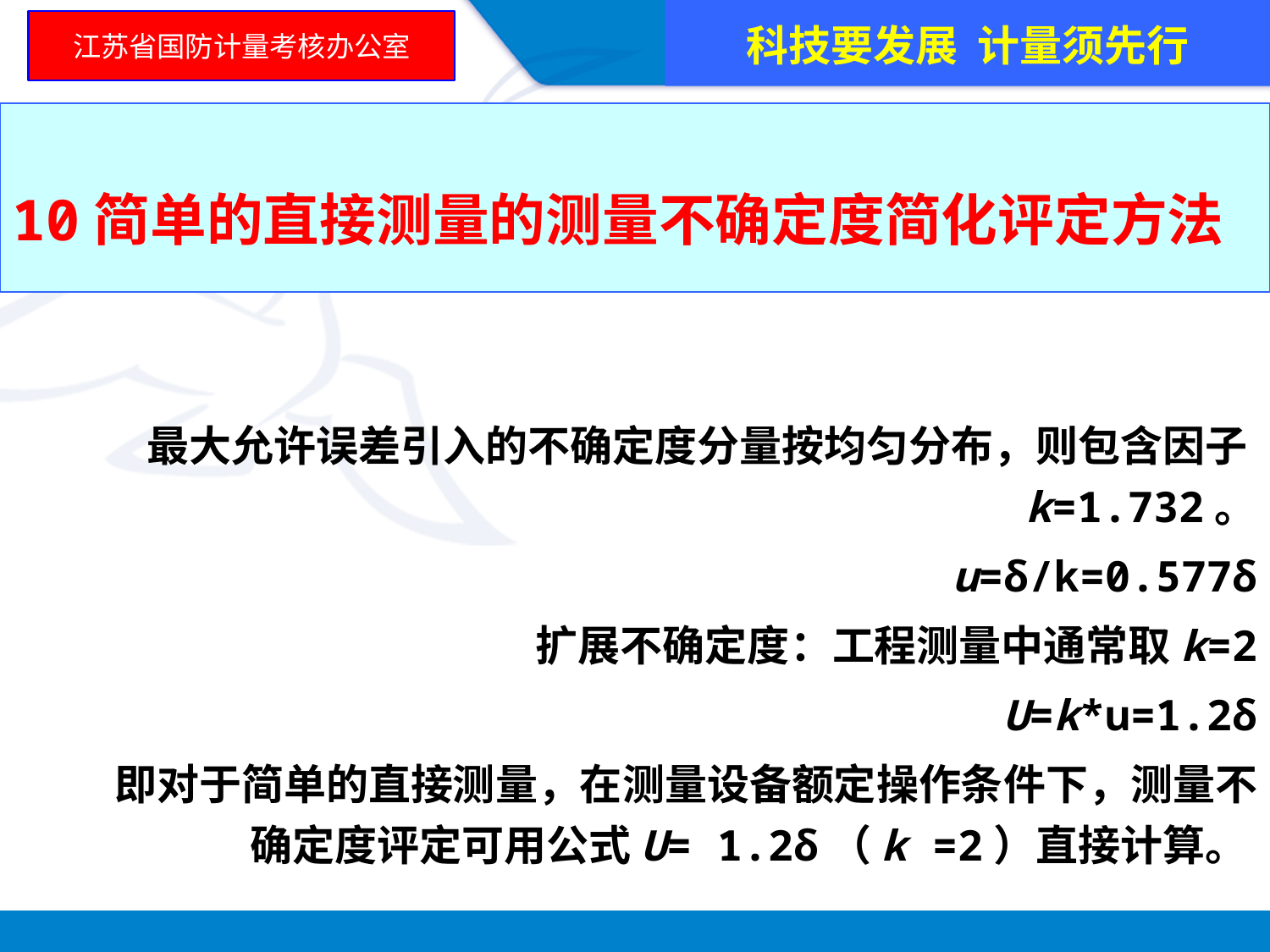

科技要发展  计量须先行
江苏省国防计量考核办公室
10简单的直接测量的测量不确定度简化评定方法

 最大允许误差引入的不确定度分量按均匀分布，则包含因子k=1.732。
  u=δ/k=0.577δ
  扩展不确定度：工程测量中通常取k=2
  U=k*u=1.2δ
  即对于简单的直接测量，在测量设备额定操作条件下，测量不确定度评定可用公式U= 1.2δ（k =2）直接计算。